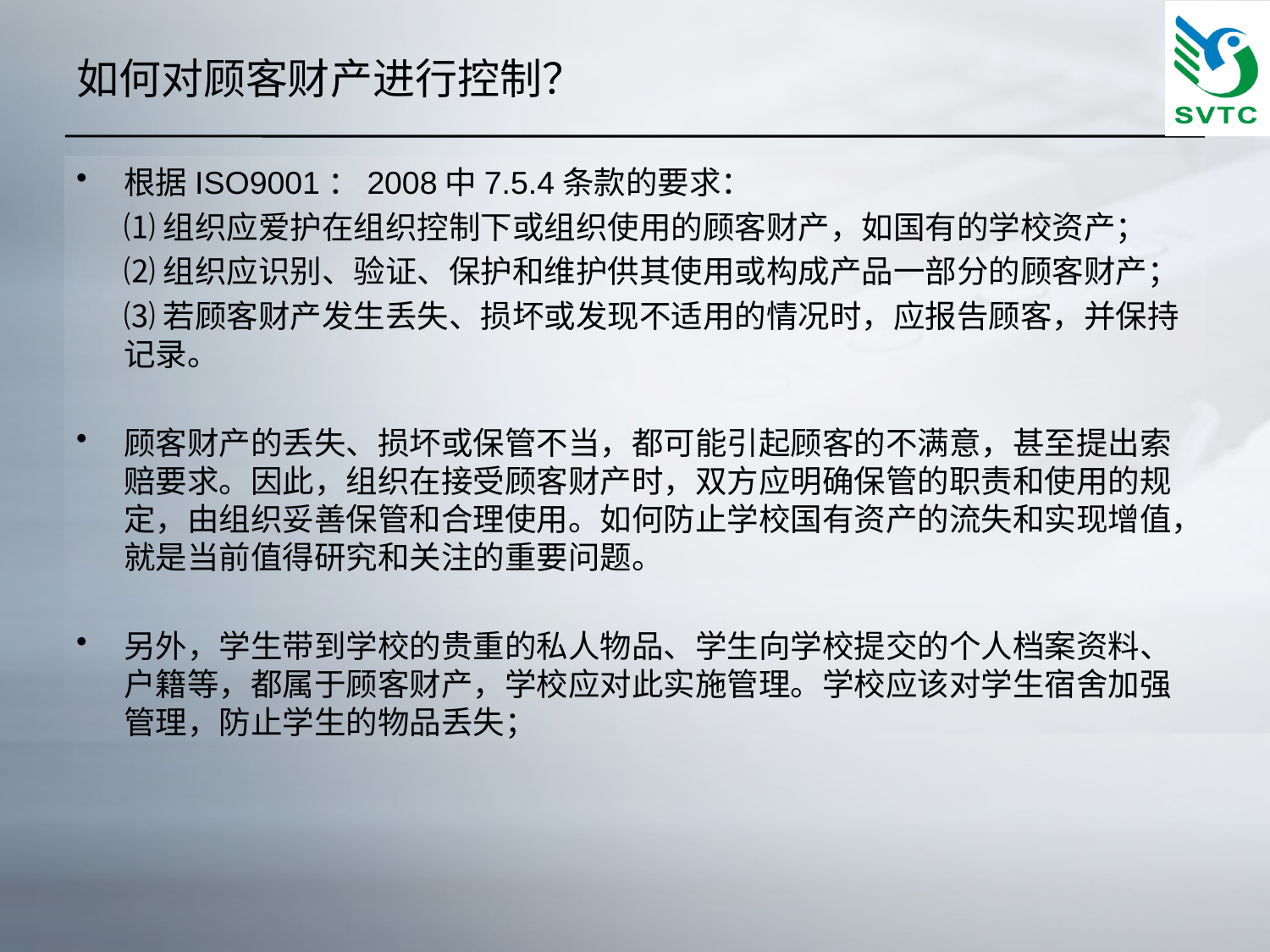

# 如何对顾客财产进行控制？
根据ISO9001：2008中7.5.4条款的要求：
	⑴组织应爱护在组织控制下或组织使用的顾客财产，如国有的学校资产；
	⑵组织应识别、验证、保护和维护供其使用或构成产品一部分的顾客财产；
	⑶若顾客财产发生丢失、损坏或发现不适用的情况时，应报告顾客，并保持记录。

顾客财产的丢失、损坏或保管不当，都可能引起顾客的不满意，甚至提出索赔要求。因此，组织在接受顾客财产时，双方应明确保管的职责和使用的规定，由组织妥善保管和合理使用。如何防止学校国有资产的流失和实现增值，就是当前值得研究和关注的重要问题。

另外，学生带到学校的贵重的私人物品、学生向学校提交的个人档案资料、户籍等，都属于顾客财产，学校应对此实施管理。学校应该对学生宿舍加强管理，防止学生的物品丢失；